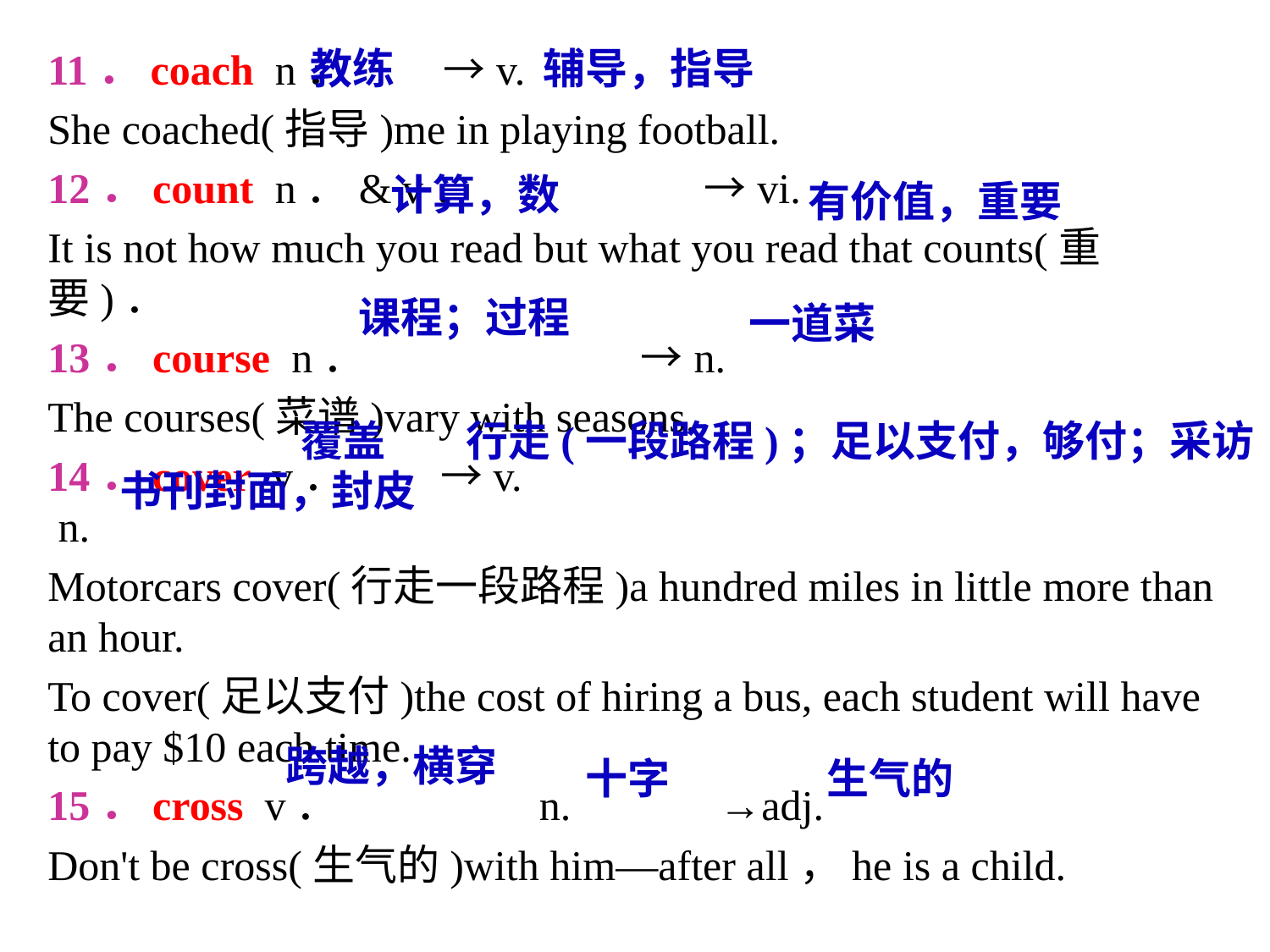

教练
辅导，指导
11．coach  n．          →v.
She coached(指导)me in playing football.
12．count  n．& v．                        →vi.
It is not how much you read but what you read that counts(重要)．
13．course  n．                             →n.
The courses(菜谱)vary with seasons.
14．cover  v．          →v.                                                                   n.
Motorcars cover(行走一段路程)a hundred miles in little more than an hour.
To cover(足以支付)the cost of hiring a bus, each student will have to pay $10 each time.
15．cross  v．                    n.              →adj.
Don't be cross(生气的)with him—after all，he is a child.

计算，数
有价值，重要
课程；过程
一道菜
覆盖
行走(一段路程)；足以支付，够付；采访
书刊封面，封皮
跨越，横穿
十字
生气的